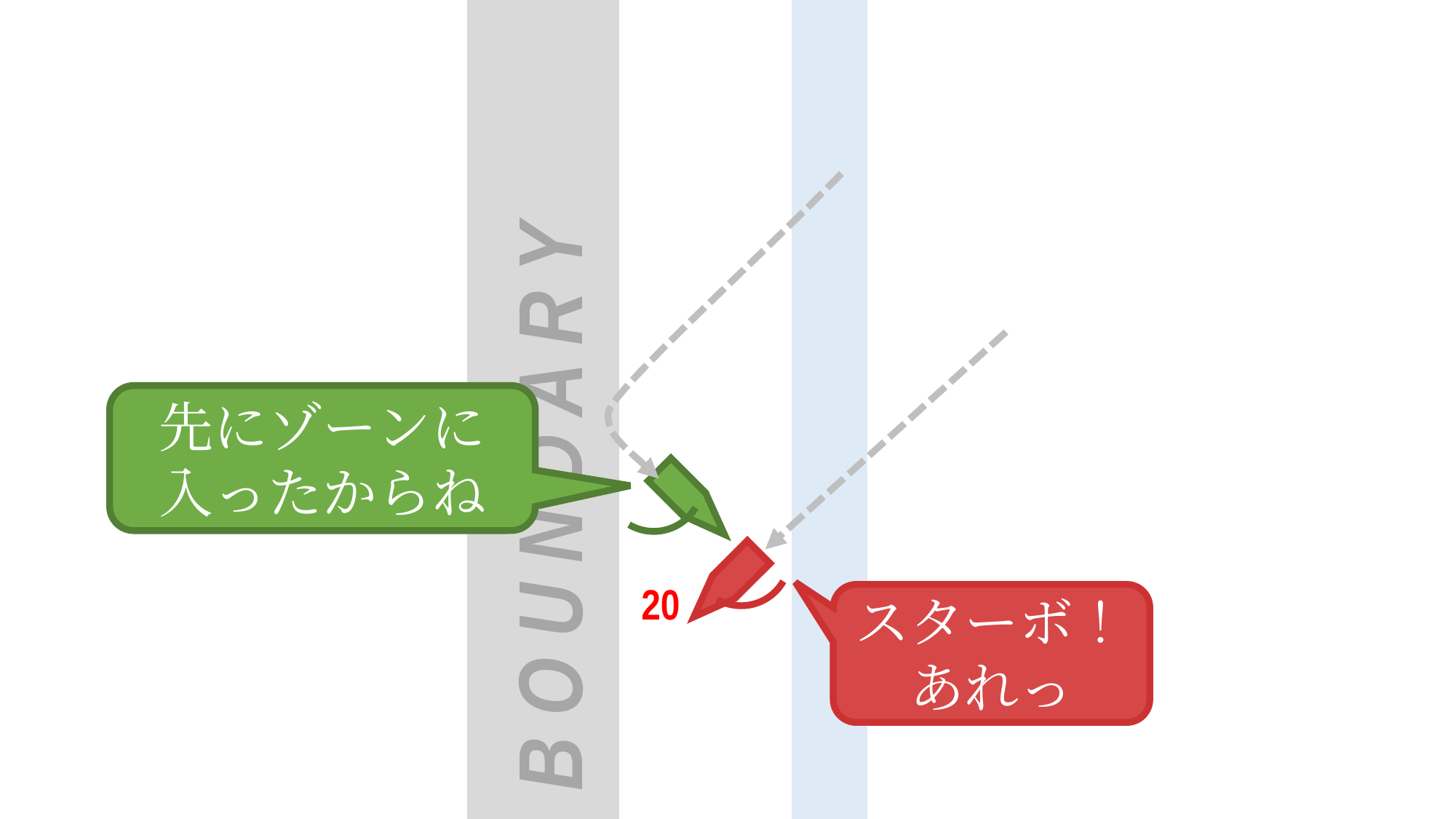

B O U N D A R Y

先にゾーンに入ったからね

20
スターボ！
あれっ